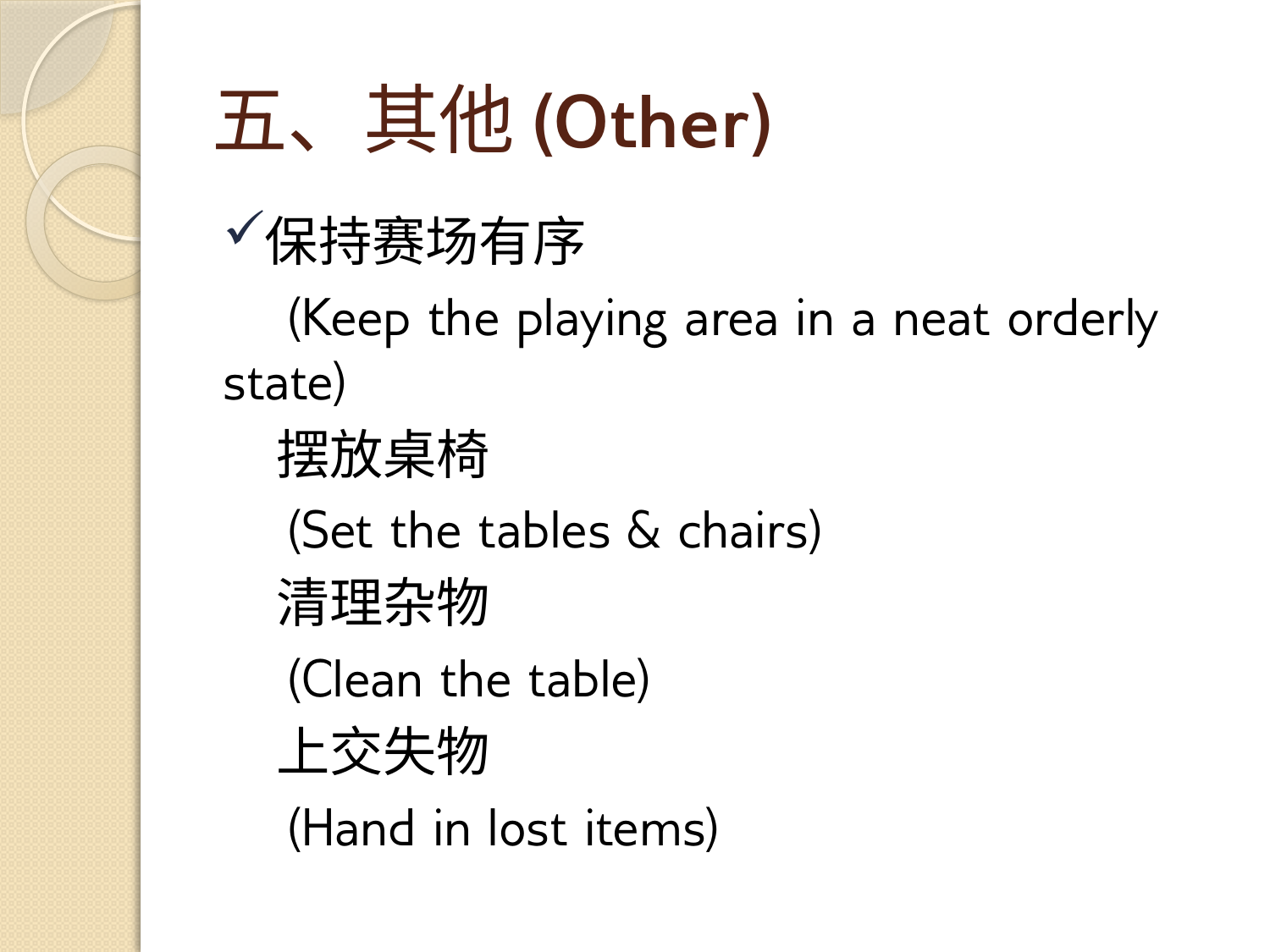

# 五、其他(Other)
保持赛场有序
　(Keep the playing area in a neat orderly state)
　摆放桌椅
　(Set the tables & chairs)
　清理杂物
　(Clean the table)
　上交失物
　(Hand in lost items)